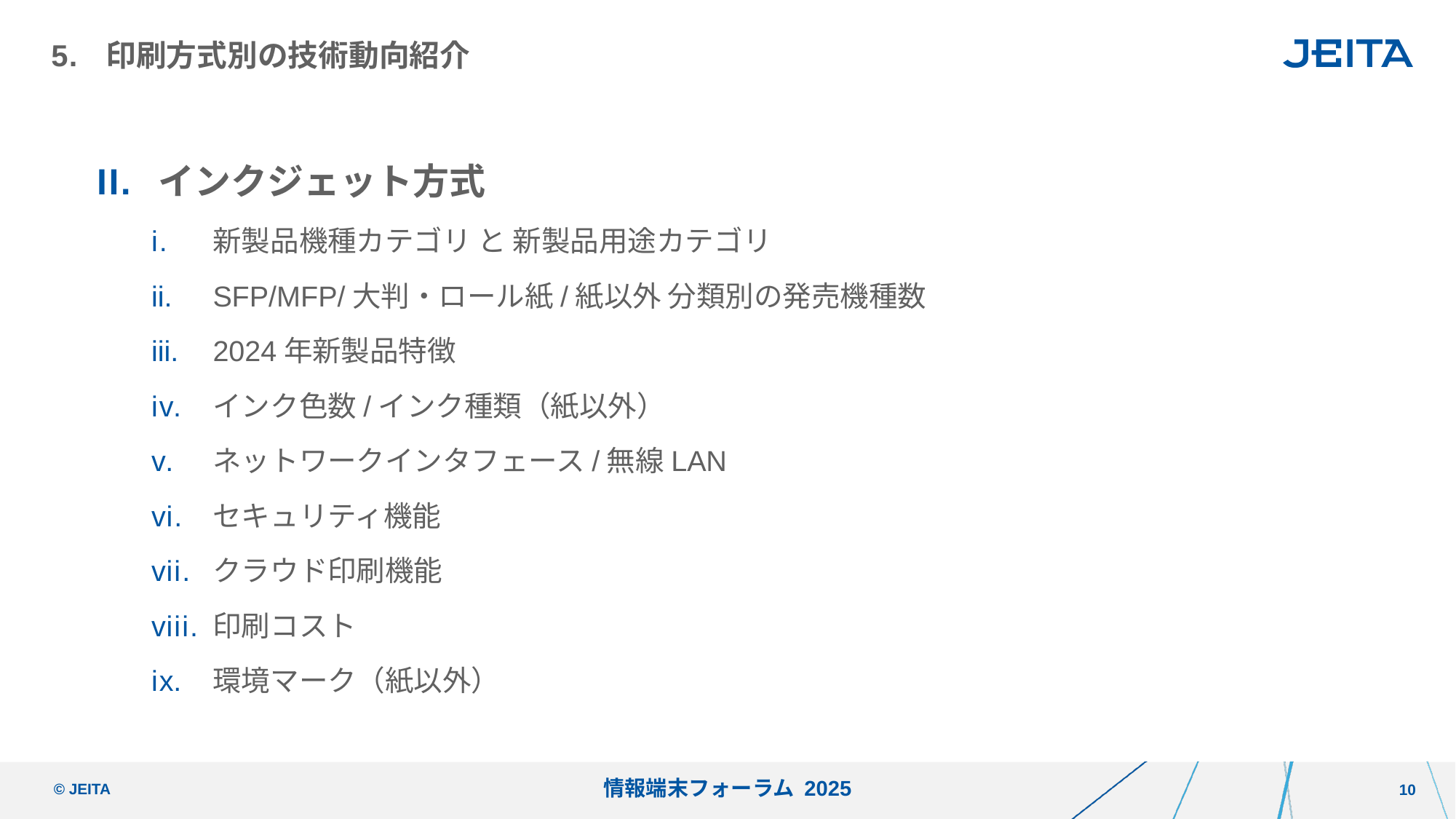

# 印刷方式別の技術動向紹介
インクジェット方式
新製品機種カテゴリ と 新製品用途カテゴリ
SFP/MFP/大判・ロール紙/紙以外 分類別の発売機種数
2024年新製品特徴
インク色数/インク種類（紙以外）
ネットワークインタフェース/無線LAN
セキュリティ機能
クラウド印刷機能
印刷コスト
環境マーク（紙以外）
情報端末フォーラム 2025
© JEITA